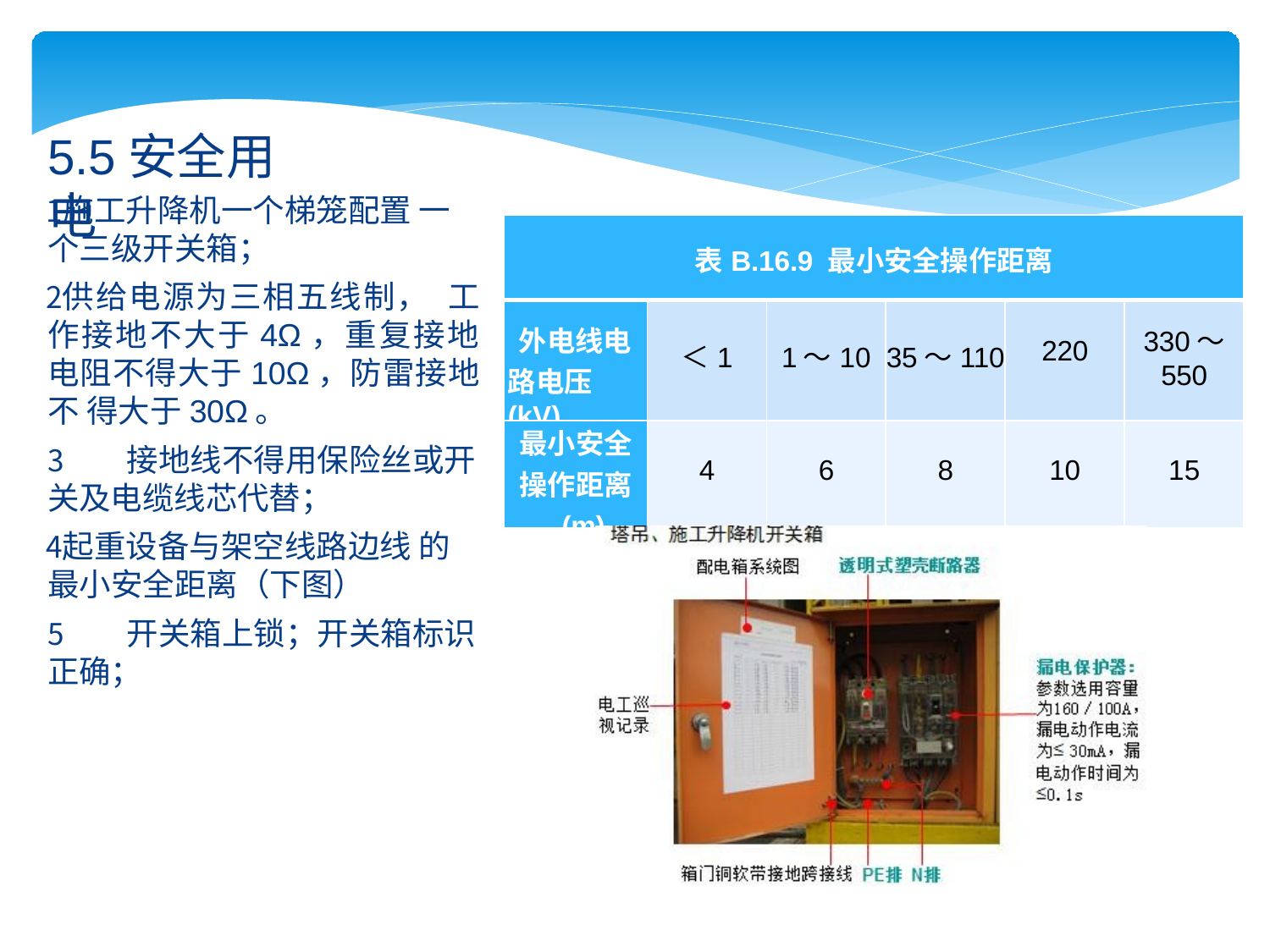

# 5.5安全用电
施工升降机一个梯笼配置 一个三级开关箱；
供给电源为三相五线制，  工作接地不大于4Ω，重复接地 电阻不得大于10Ω，防雷接地不 得大于30Ω。
接地线不得用保险丝或开
关及电缆线芯代替；
起重设备与架空线路边线 的最小安全距离（下图）
开关箱上锁；开关箱标识
正确；
| 表B.16.9 最小安全操作距离 |  |  |  |  |  |
| --- | --- | --- | --- | --- | --- |
| 外电线电 路电压(kV) | ＜1 | 1～10 | 35～110 | 220 | 330～ 550 |
| 最小安全 操作距离 (m) | 4 | 6 | 8 | 10 | 15 |